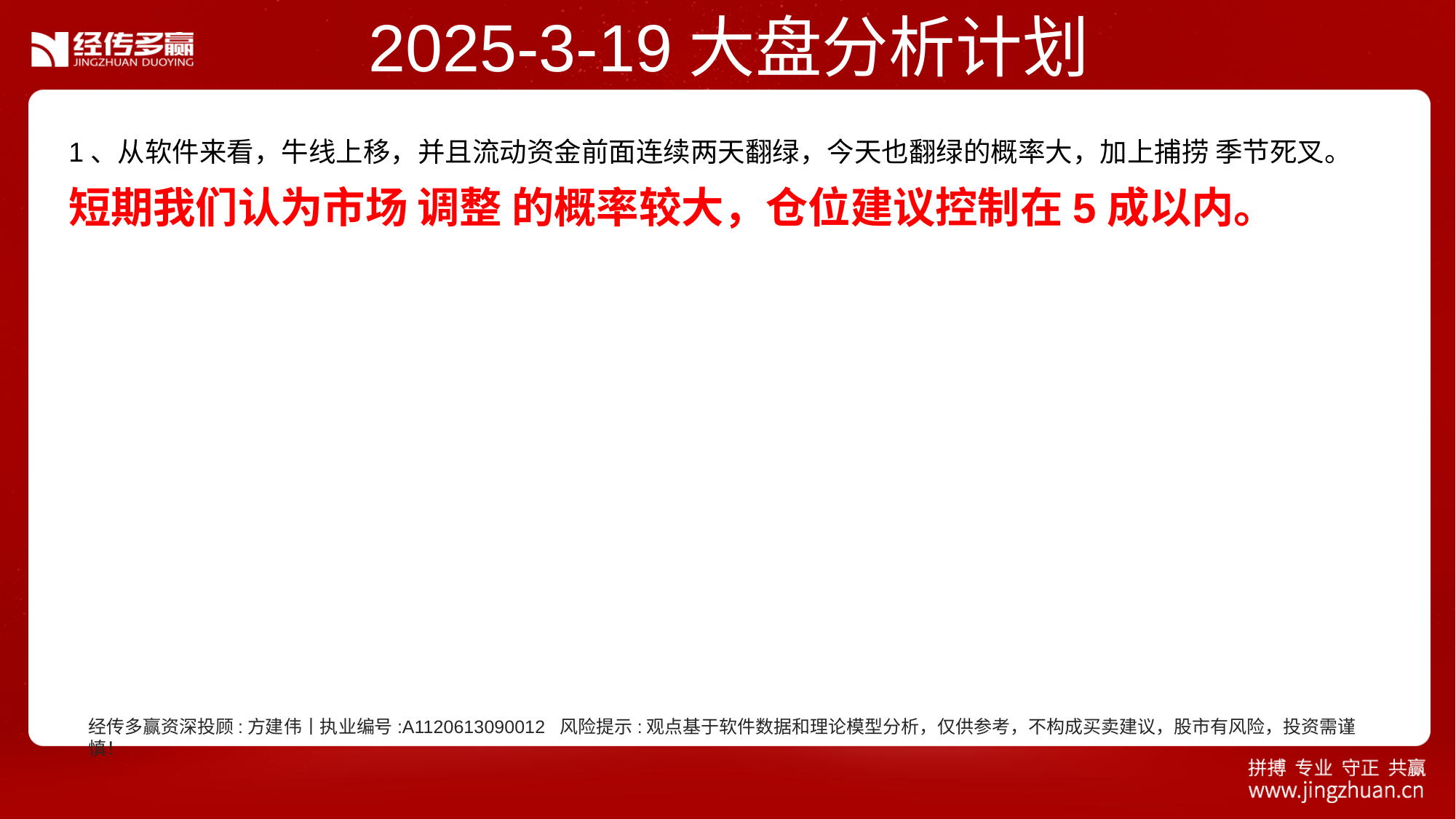

2025-3-19大盘分析计划
1、从软件来看，牛线上移，并且流动资金前面连续两天翻绿，今天也翻绿的概率大，加上捕捞 季节死叉。
短期我们认为市场 调整 的概率较大，仓位建议控制在5成以内。